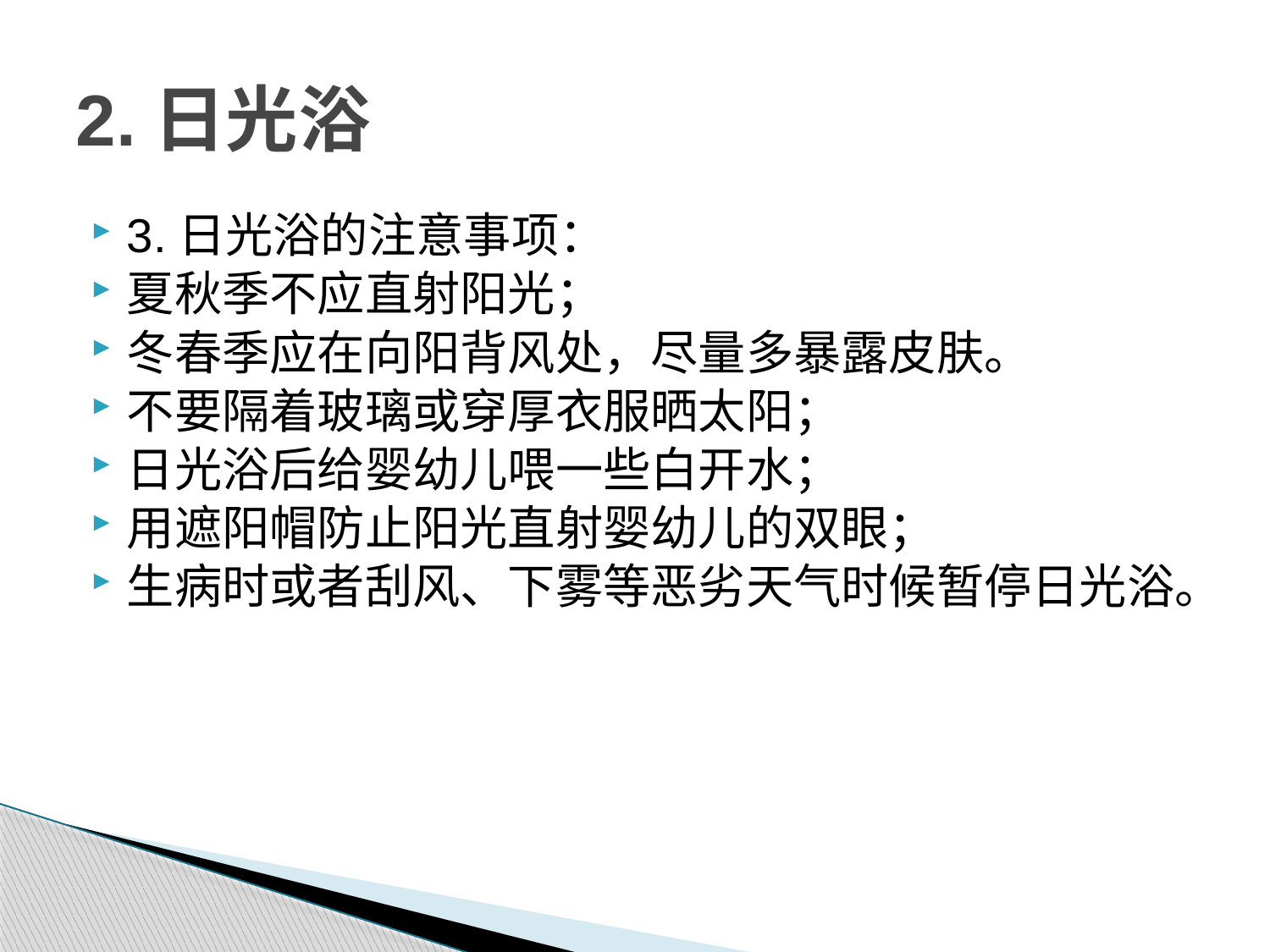

# 2.日光浴
3.日光浴的注意事项：
夏秋季不应直射阳光；
冬春季应在向阳背风处，尽量多暴露皮肤。
不要隔着玻璃或穿厚衣服晒太阳；
日光浴后给婴幼儿喂一些白开水；
用遮阳帽防止阳光直射婴幼儿的双眼；
生病时或者刮风、下雾等恶劣天气时候暂停日光浴。